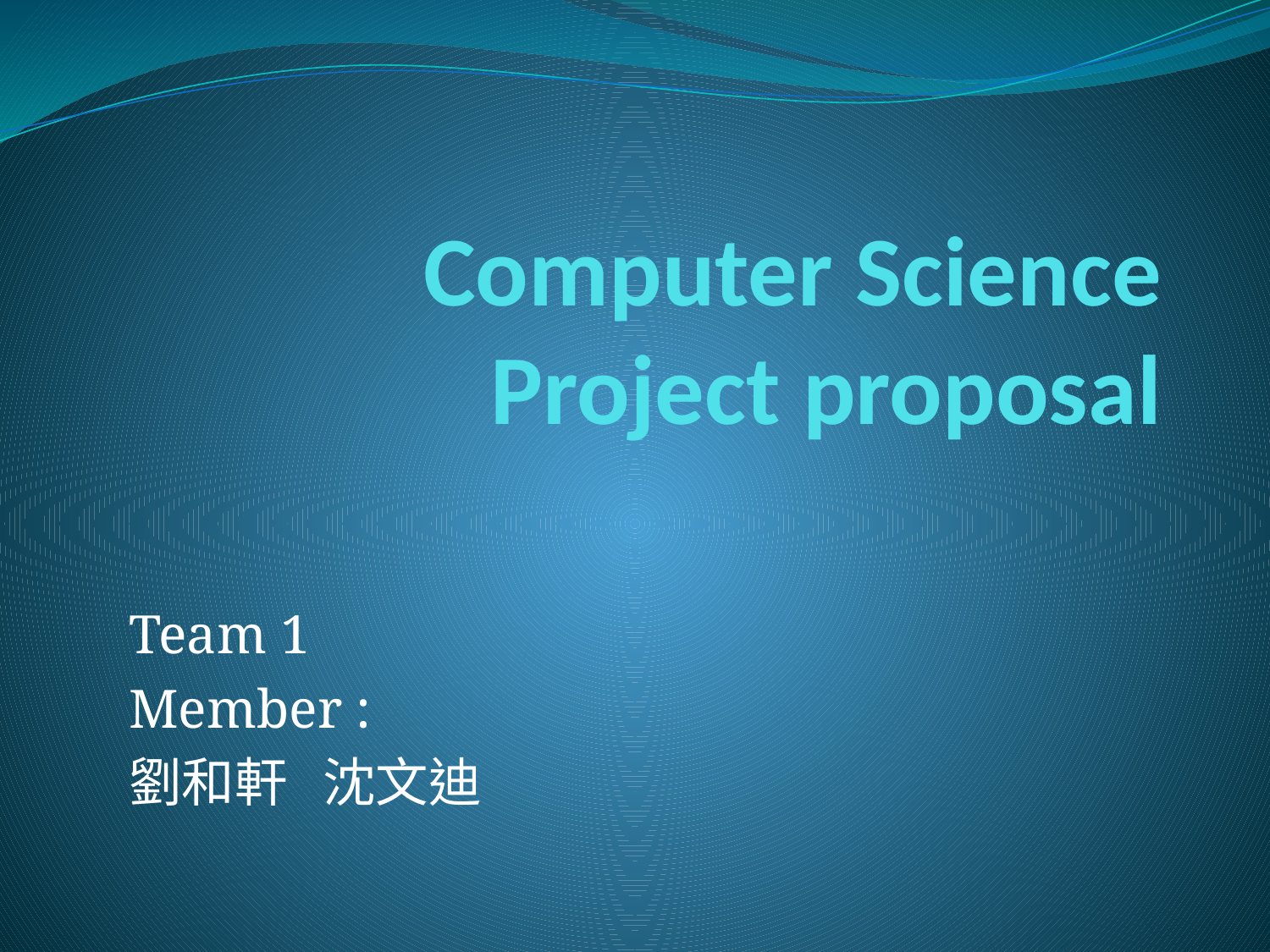

# Computer Science Project proposal
Team 1
Member :
劉和軒   沈文迪